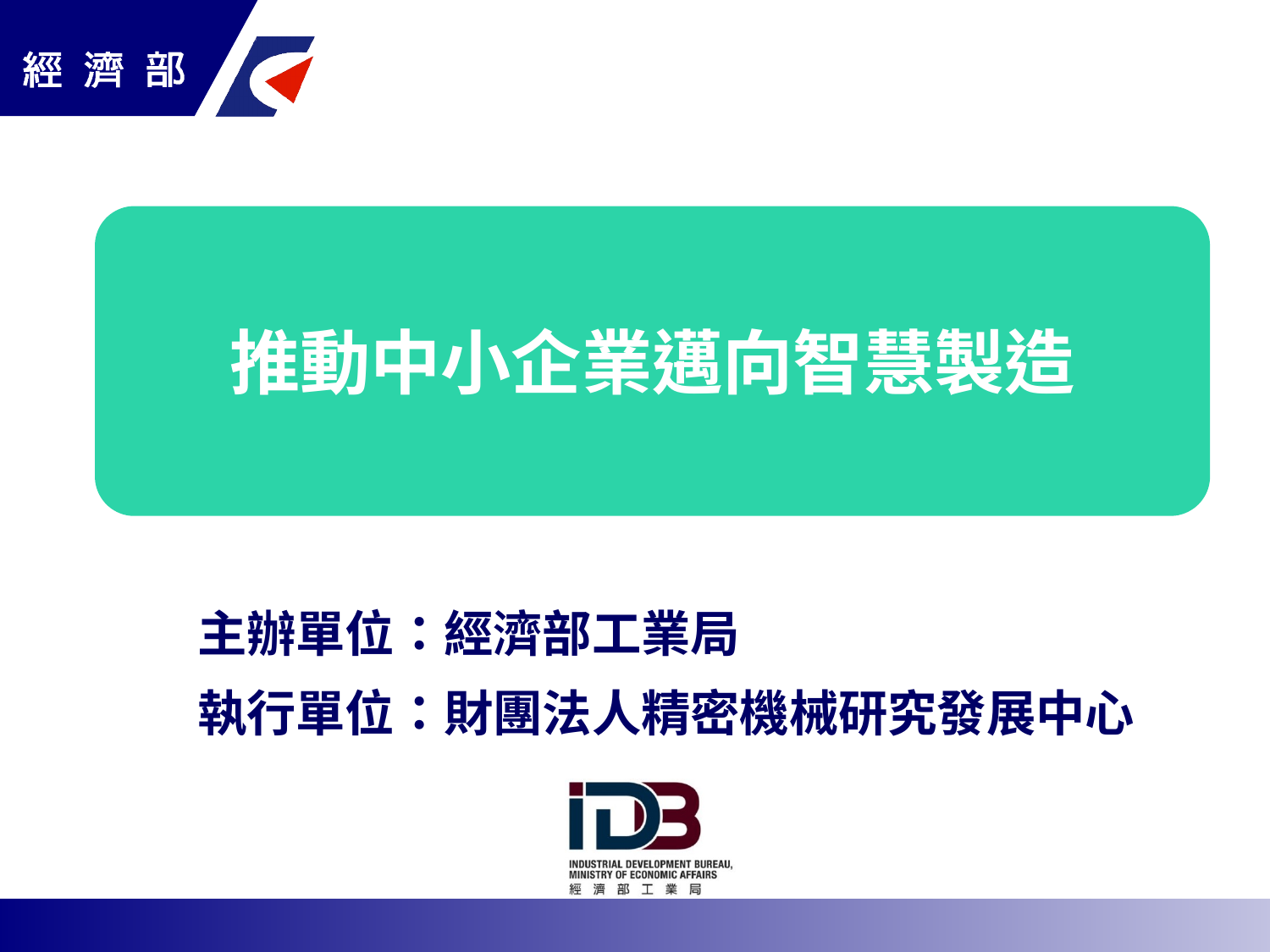

推動中小企業邁向智慧製造
主辦單位：經濟部工業局
執行單位：財團法人精密機械研究發展中心